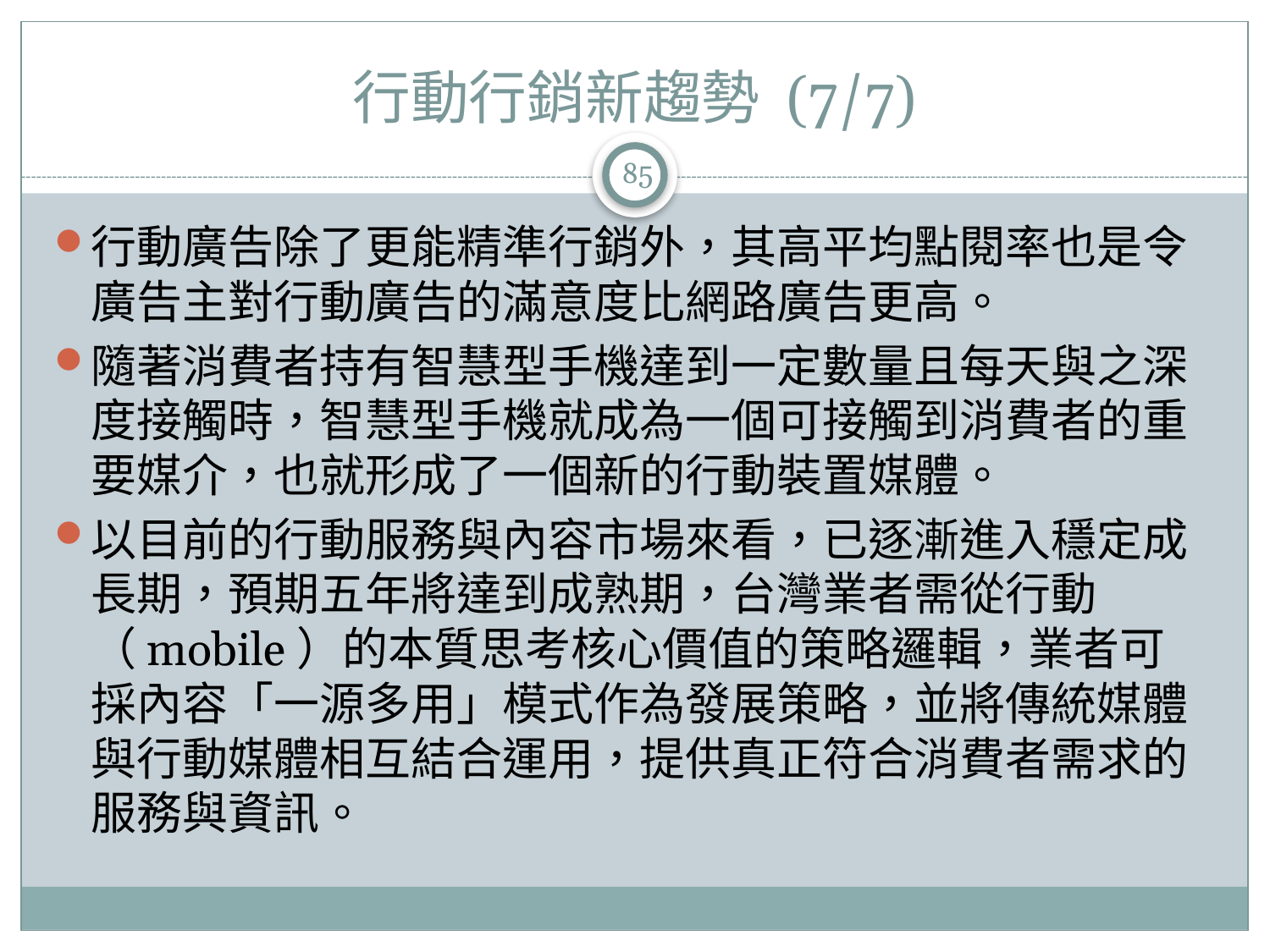

# 行動行銷新趨勢 (7/7)
85
行動廣告除了更能精準行銷外，其高平均點閱率也是令廣告主對行動廣告的滿意度比網路廣告更高。
隨著消費者持有智慧型手機達到一定數量且每天與之深度接觸時，智慧型手機就成為一個可接觸到消費者的重要媒介，也就形成了一個新的行動裝置媒體。
以目前的行動服務與內容市場來看，已逐漸進入穩定成長期，預期五年將達到成熟期，台灣業者需從行動（mobile）的本質思考核心價值的策略邏輯，業者可採內容「一源多用」模式作為發展策略，並將傳統媒體與行動媒體相互結合運用，提供真正符合消費者需求的服務與資訊。